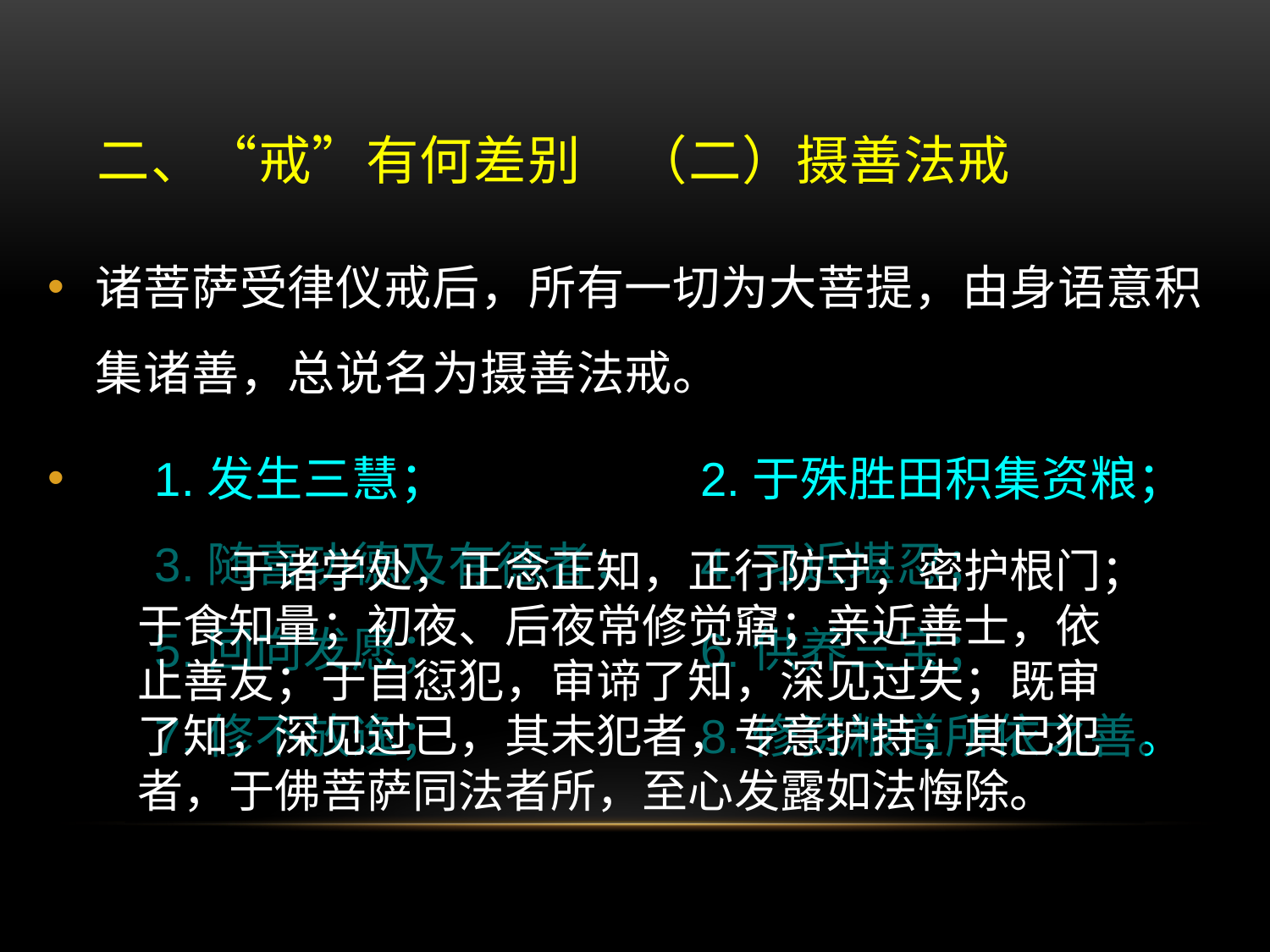

# 二、“戒”有何差别　（二）摄善法戒
诸菩萨受律仪戒后，所有一切为大菩提，由身语意积集诸善，总说名为摄善法戒。
　1.发生三慧；　　　　　2.于殊胜田积集资粮；
　3.随喜功德及有德者；　4.习近堪忍；
　5.回向发愿；　　　　　6.供养三宝；
　7.修不放逸；　　　　　8.修资粮道所依之善。
　　于诸学处，正念正知，正行防守；密护根门；于食知量；初夜、后夜常修觉窹；亲近善士，依止善友；于自愆犯，审谛了知，深见过失；既审了知，深见过已，其未犯者，专意护持；其已犯者，于佛菩萨同法者所，至心发露如法悔除。